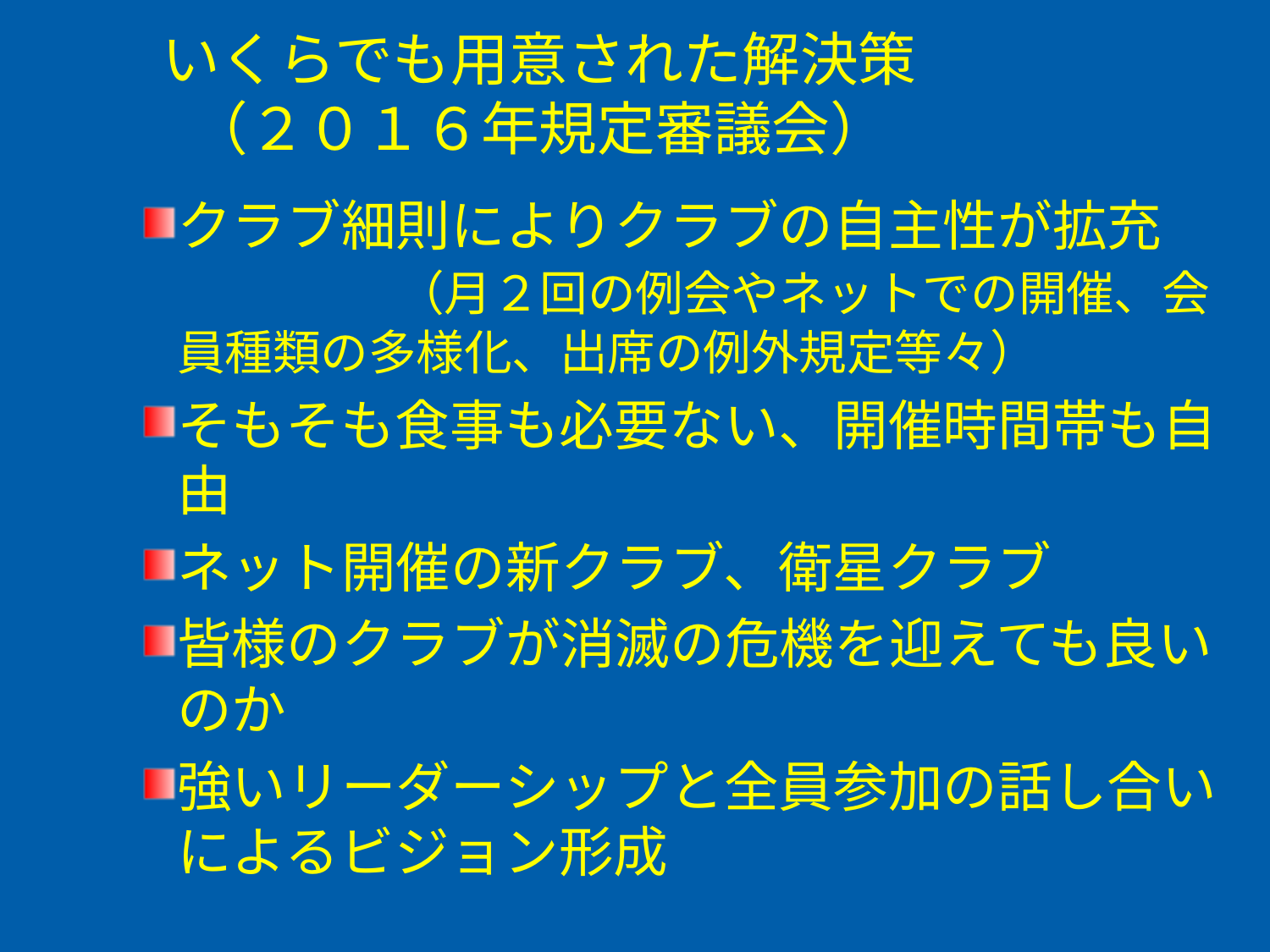

いくらでも用意された解決策
（２０１６年規定審議会）
クラブ細則によりクラブの自主性が拡充　　　　　（月２回の例会やネットでの開催、会員種類の多様化、出席の例外規定等々）
そもそも食事も必要ない、開催時間帯も自由
ネット開催の新クラブ、衛星クラブ
皆様のクラブが消滅の危機を迎えても良いのか
強いリーダーシップと全員参加の話し合いによるビジョン形成